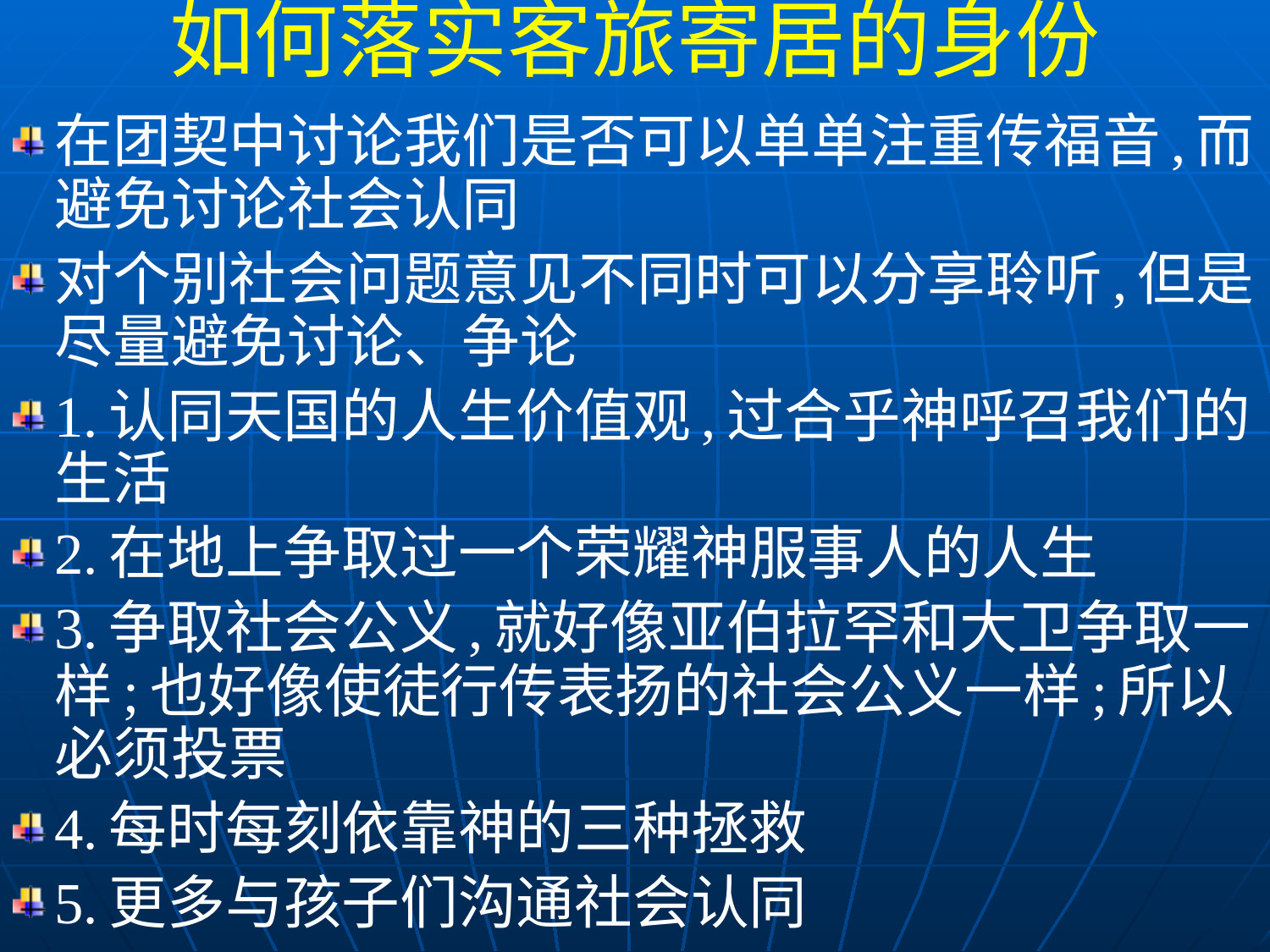

如何落实客旅寄居的身份
在团契中讨论我们是否可以单单注重传福音,而避免讨论社会认同
对个别社会问题意见不同时可以分享聆听,但是尽量避免讨论、争论
1.认同天国的人生价值观,过合乎神呼召我们的生活
2.在地上争取过一个荣耀神服事人的人生
3.争取社会公义,就好像亚伯拉罕和大卫争取一样;也好像使徒行传表扬的社会公义一样;所以必须投票
4.每时每刻依靠神的三种拯救
5.更多与孩子们沟通社会认同